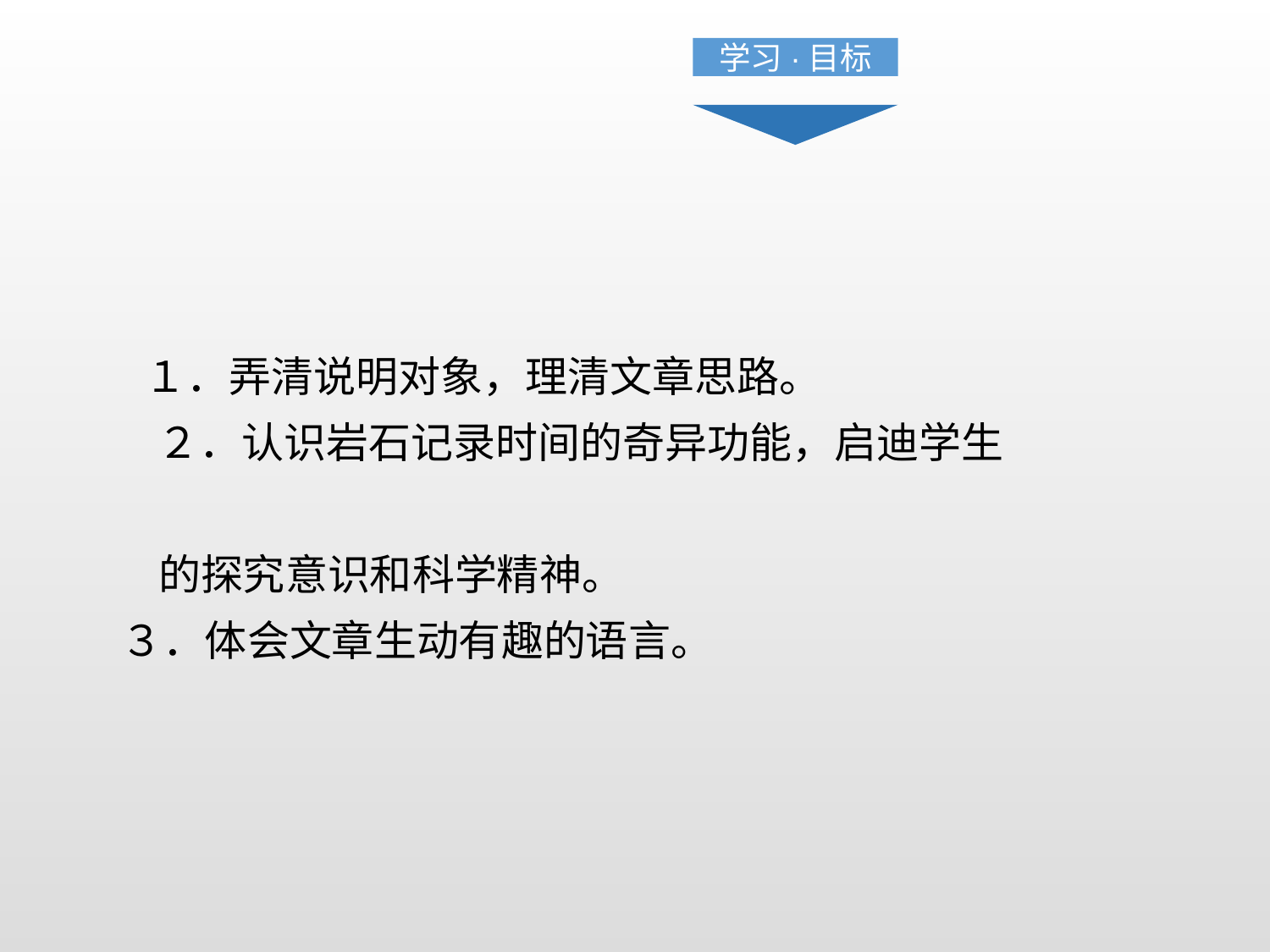

学习·目标

            １．弄清说明对象，理清文章思路。
　　２．认识岩石记录时间的奇异功能，启迪学生
        的探究意识和科学精神。
    ３．体会文章生动有趣的语言。